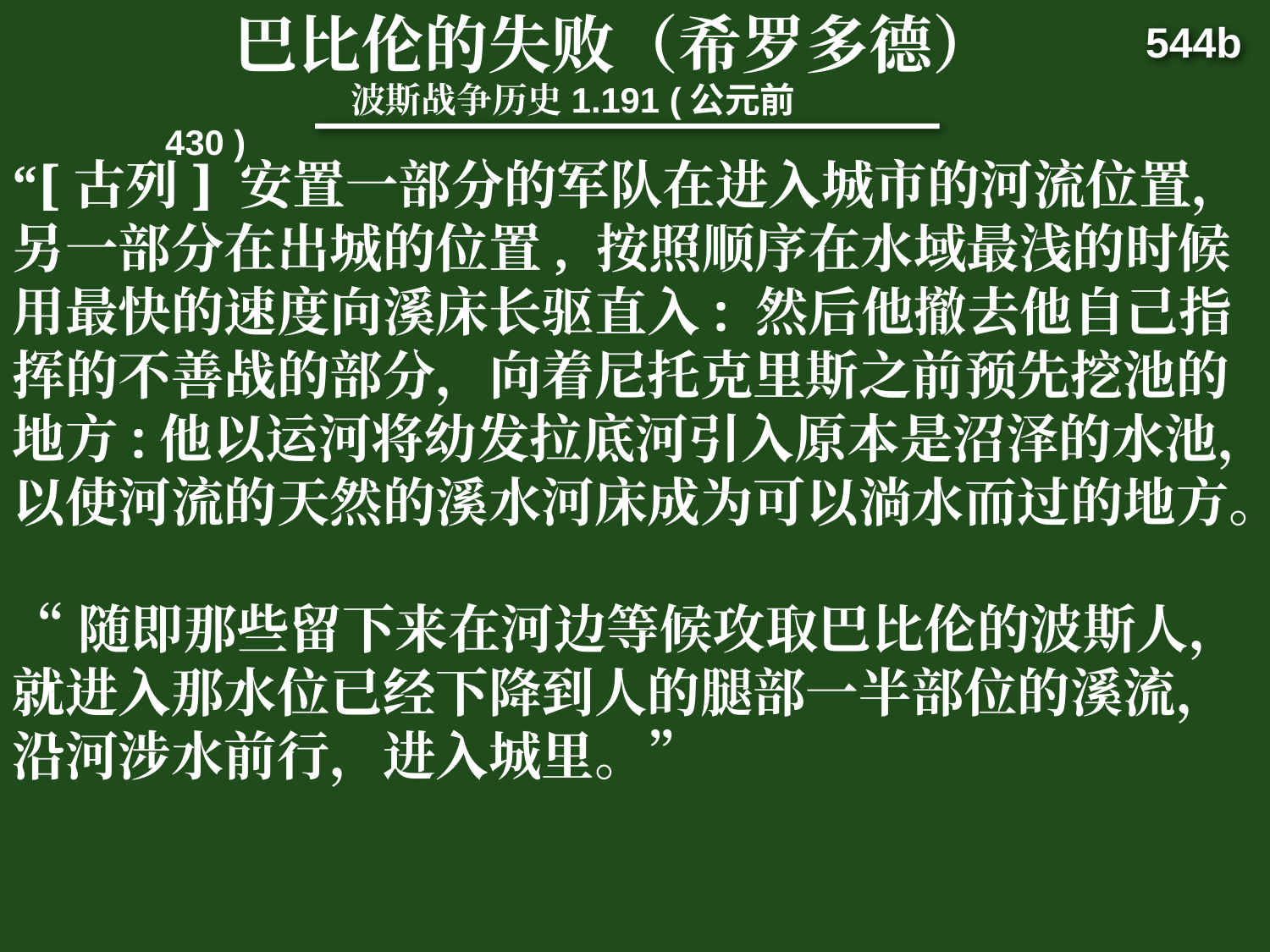

巴比伦的失败（希罗多德）
544b
                      波斯战争历史1.191 (公元前430 )

“[古列] 安置一部分的军队在进入城市的河流位置， 另一部分在出城的位置, 按照顺序在水域最浅的时候用最快的速度向溪床长驱直入: 然后他撤去他自己指挥的不善战的部分，向着尼托克里斯之前预先挖池的地方:他以运河将幼发拉底河引入原本是沼泽的水池，以使河流的天然的溪水河床成为可以淌水而过的地方。

“随即那些留下来在河边等候攻取巴比伦的波斯人，就进入那水位已经下降到人的腿部一半部位的溪流，沿河涉水前行，进入城里。”